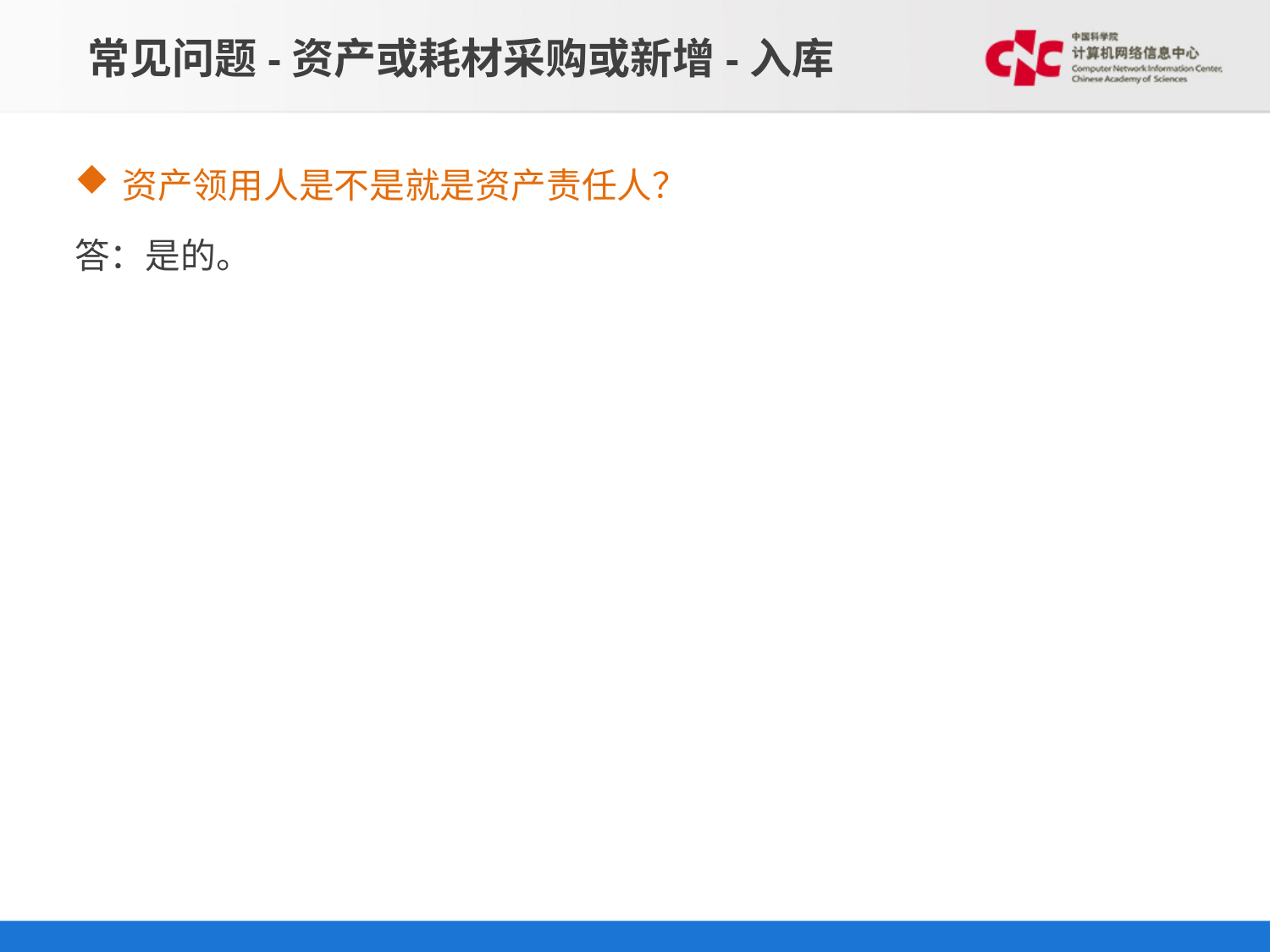

# 常见问题-资产或耗材采购或新增-入库
资产领用人是不是就是资产责任人？
答：是的。